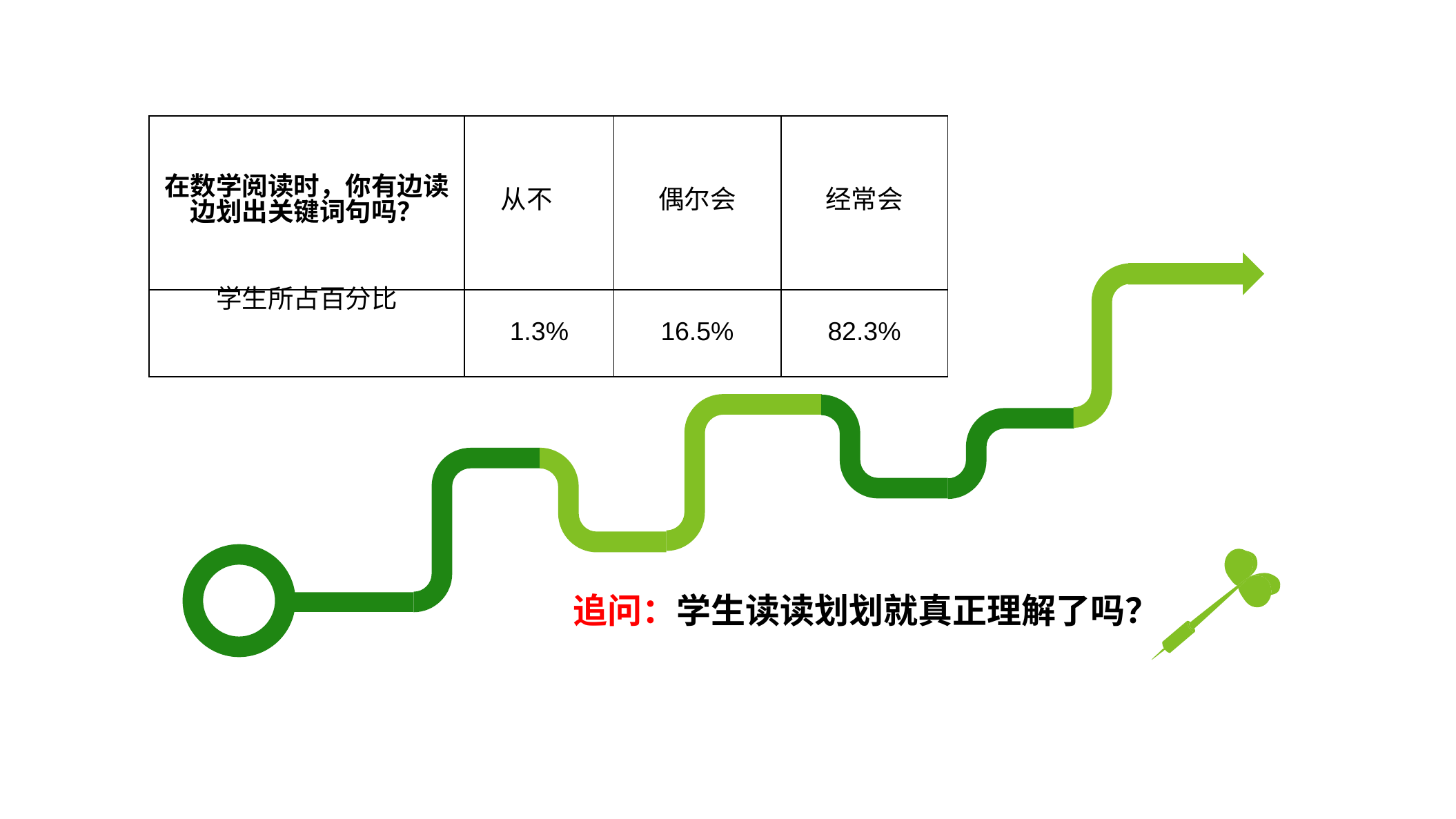

| 在数学阅读时，你有边读边划出关键词句吗？ | 从不 | 偶尔会 | 经常会 |
| --- | --- | --- | --- |
| 学生所占百分比 | 1.3% | 16.5% | 82.3% |

追问：学生读读划划就真正理解了吗？